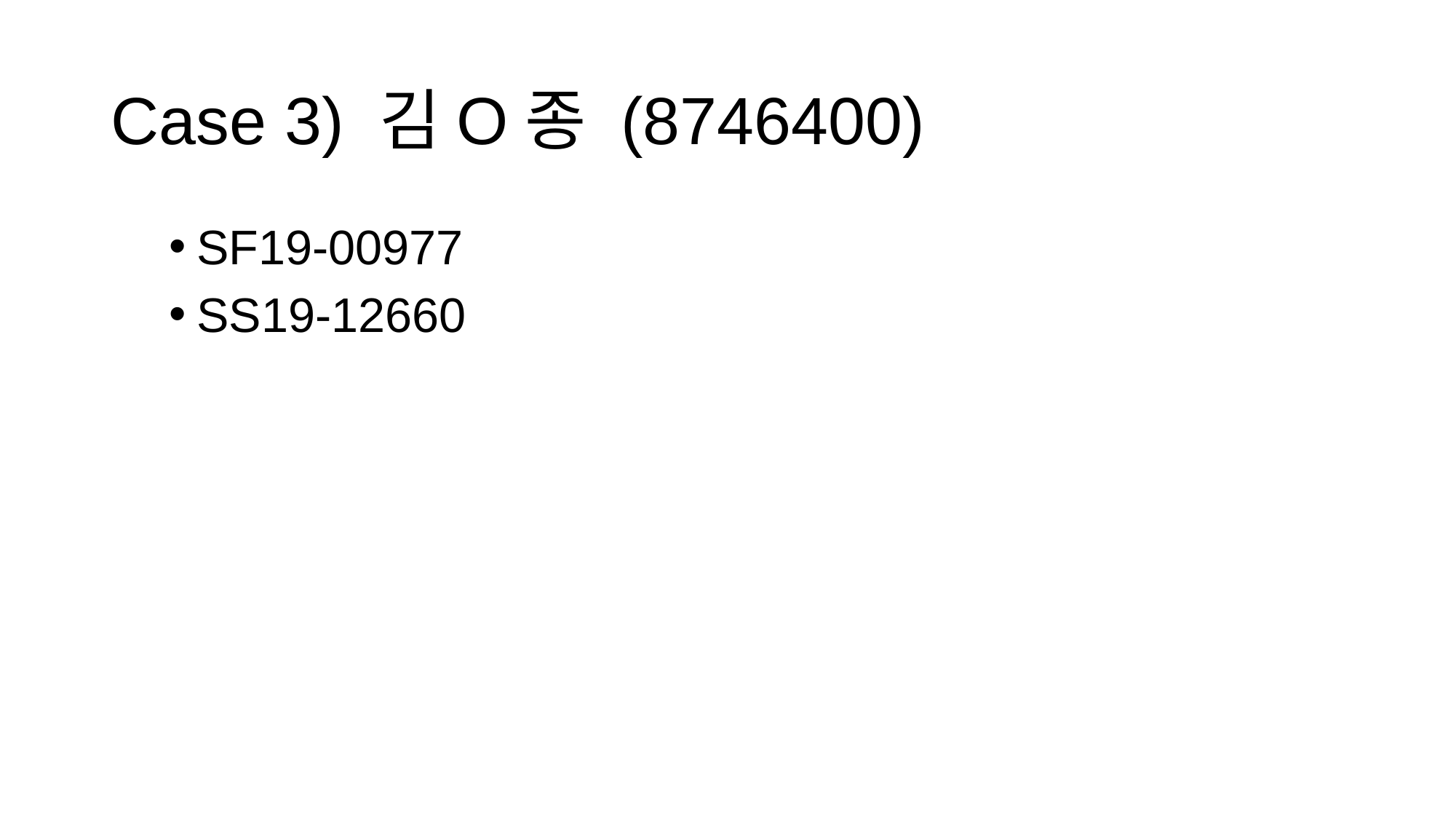

# Case 3) 김O종 (8746400)
SF19-00977
SS19-12660